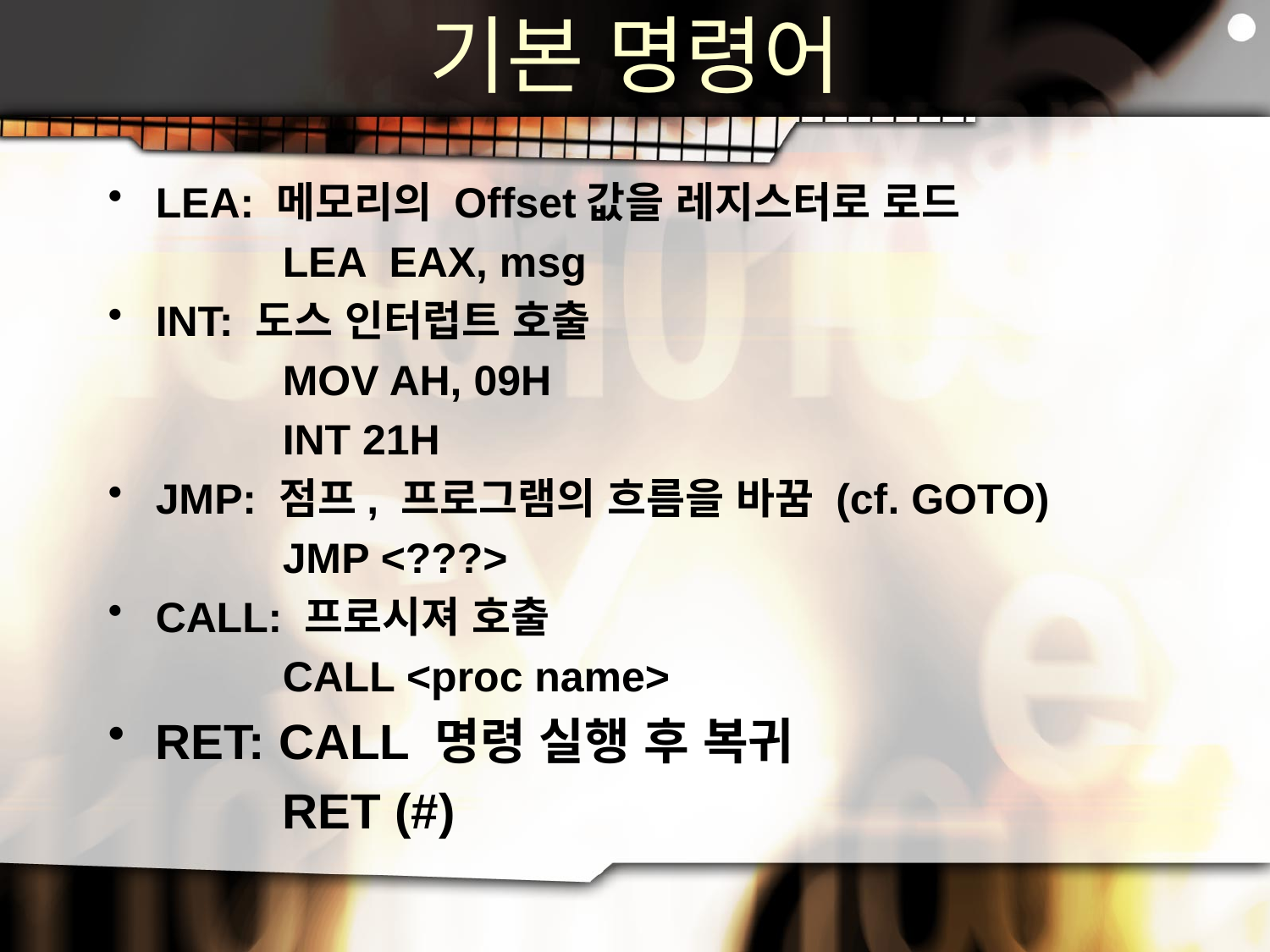

# 기본 명령어
LEA: 메모리의 Offset값을 레지스터로 로드
		LEA  EAX, msg
INT: 도스 인터럽트 호출
		MOV AH, 09H
		INT 21H
JMP: 점프, 프로그램의 흐름을 바꿈 (cf. GOTO)
		JMP <???>
CALL: 프로시져 호출
		CALL <proc name>
RET: CALL 명령 실행 후 복귀
		RET (#)